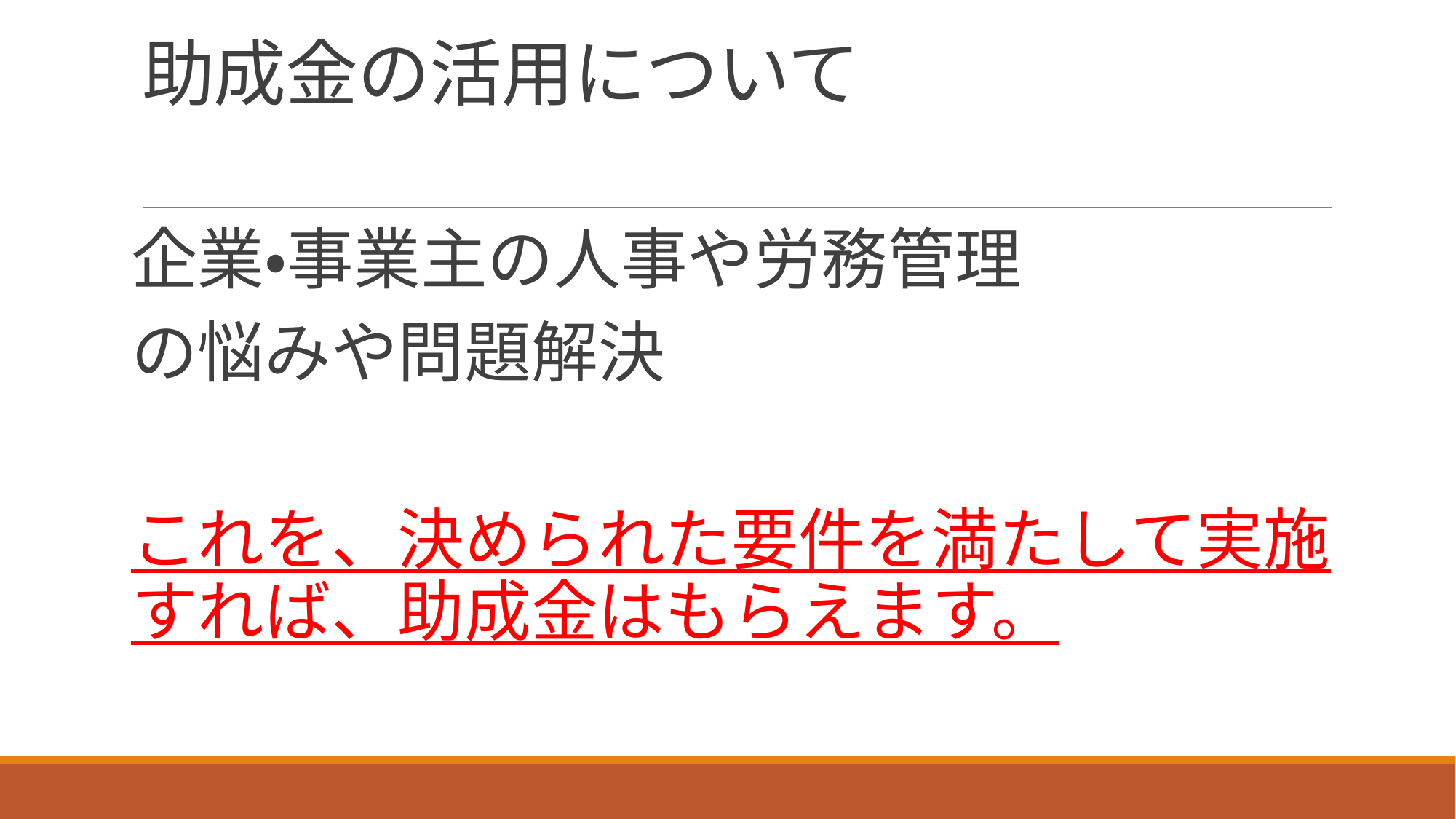

# 助成金の活用について
企業・事業主の人事や労務管理
の悩みや問題解決

これを、決められた要件を満たして実施すれば、助成金はもらえます。